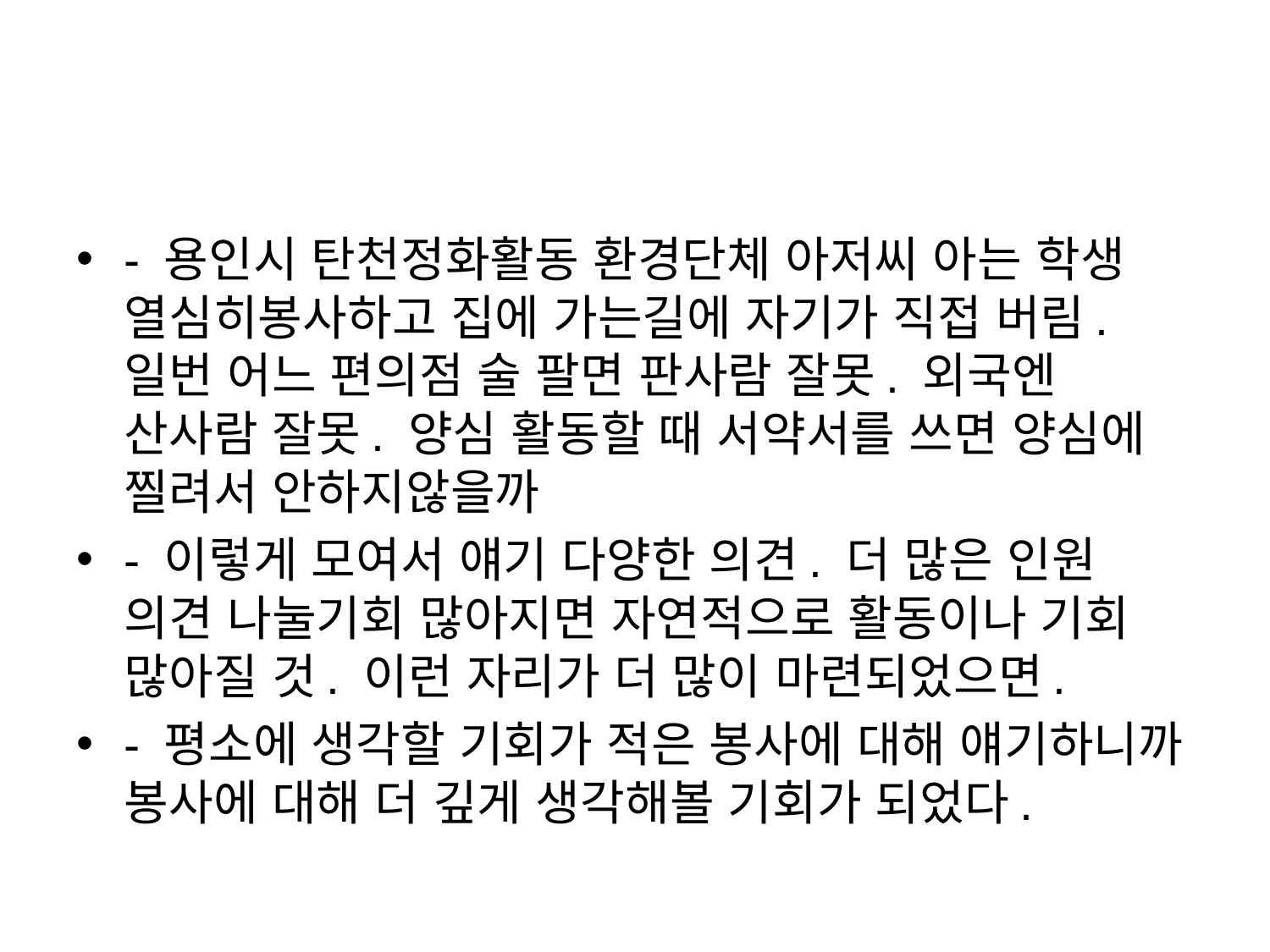

#
- 용인시 탄천정화활동 환경단체 아저씨 아는 학생 열심히봉사하고 집에 가는길에 자기가 직접 버림. 일번 어느 편의점 술 팔면 판사람 잘못. 외국엔 산사람 잘못. 양심 활동할 때 서약서를 쓰면 양심에 찔려서 안하지않을까
- 이렇게 모여서 얘기 다양한 의견. 더 많은 인원 의견 나눌기회 많아지면 자연적으로 활동이나 기회 많아질 것. 이런 자리가 더 많이 마련되었으면.
- 평소에 생각할 기회가 적은 봉사에 대해 얘기하니까 봉사에 대해 더 깊게 생각해볼 기회가 되었다.